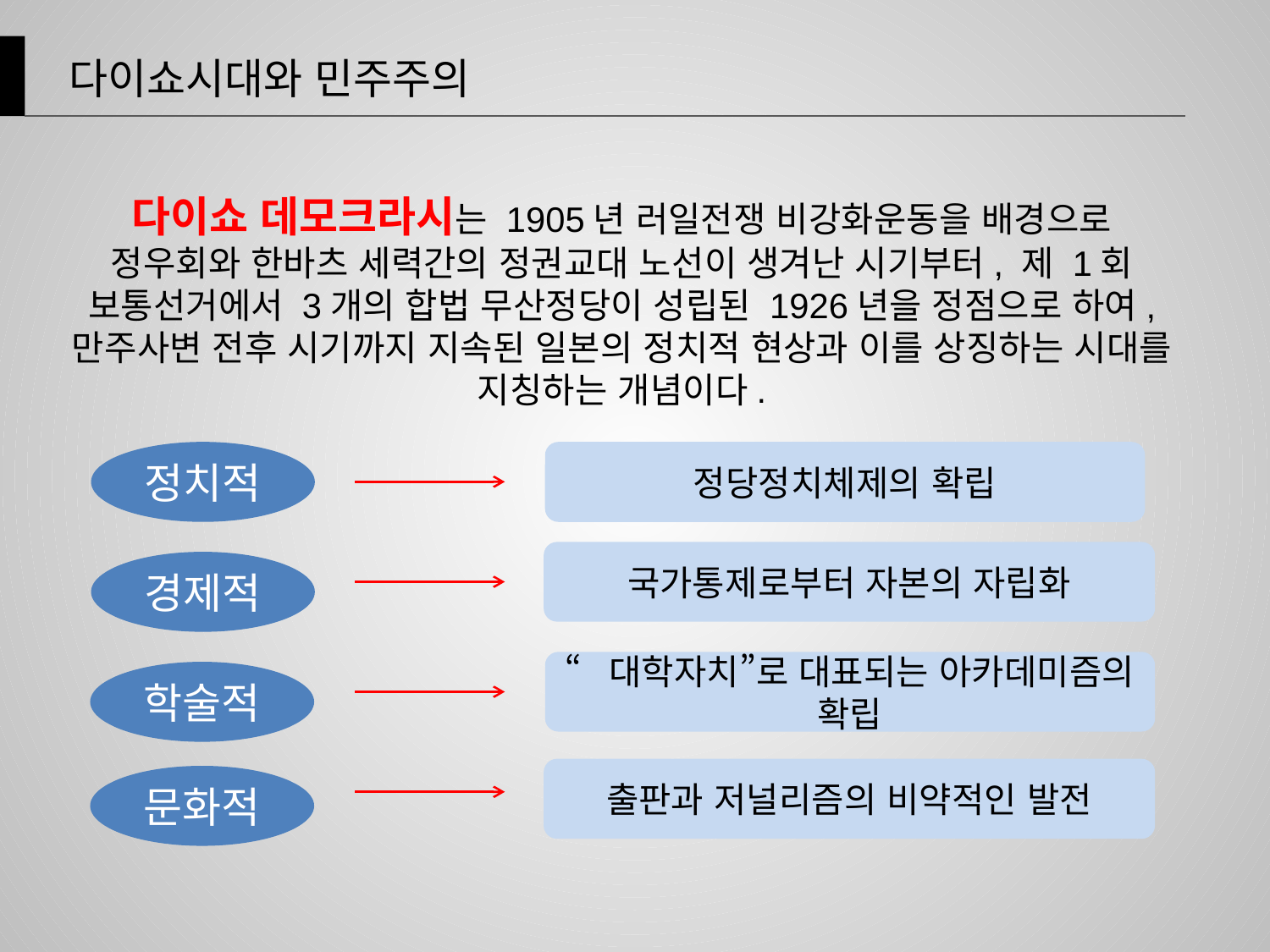

다이쇼시대와 민주주의
다이쇼 데모크라시는 1905년 러일전쟁 비강화운동을 배경으로 정우회와 한바츠 세력간의 정권교대 노선이 생겨난 시기부터, 제 1회 보통선거에서 3개의 합법 무산정당이 성립된 1926년을 정점으로 하여, 만주사변 전후 시기까지 지속된 일본의 정치적 현상과 이를 상징하는 시대를 지칭하는 개념이다.
정치적
정당정치체제의 확립
국가통제로부터 자본의 자립화
경제적
“대학자치”로 대표되는 아카데미즘의 확립
학술적
출판과 저널리즘의 비약적인 발전
문화적